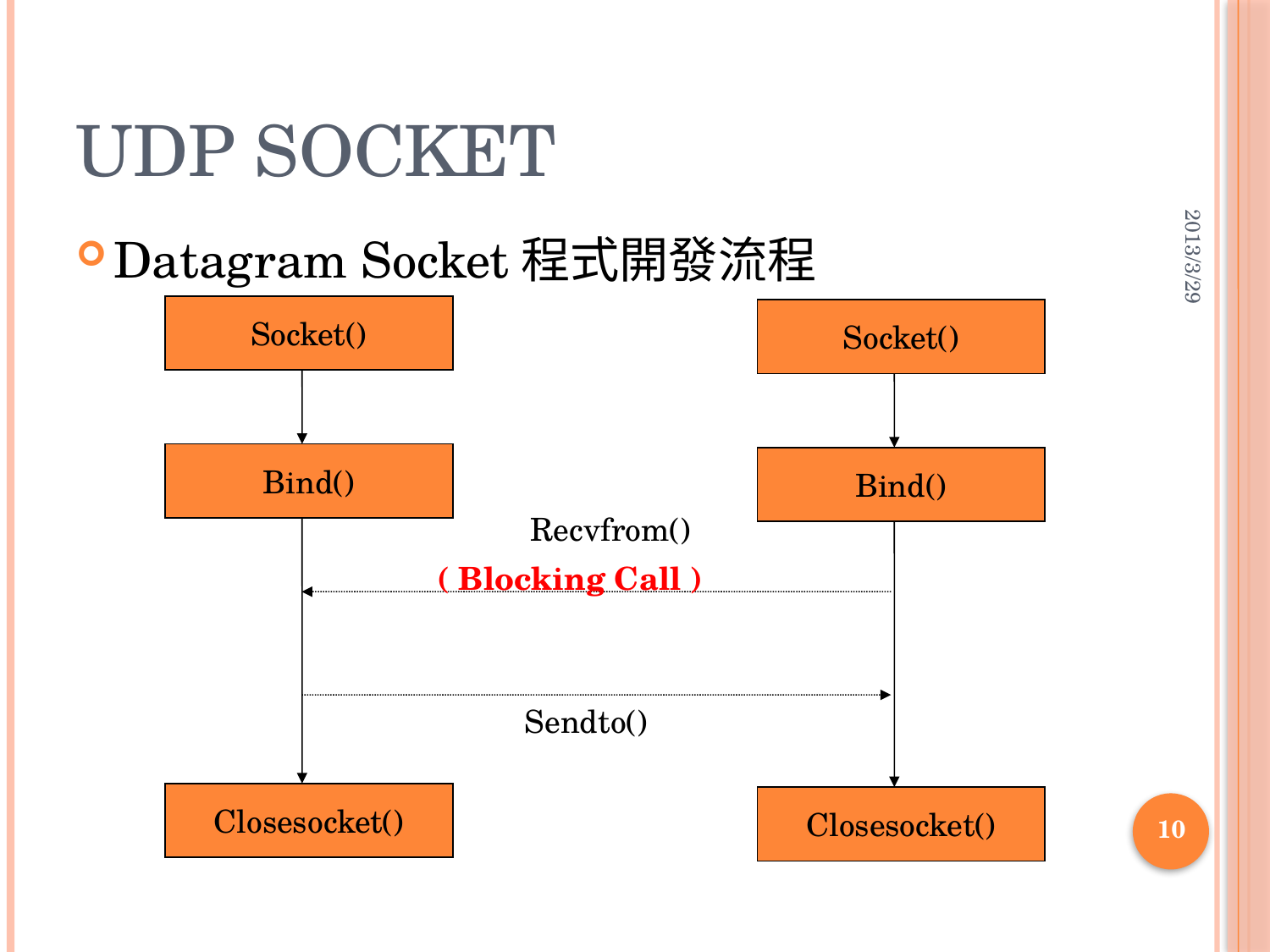

# UDP Socket
2013/3/29
Datagram Socket程式開發流程

Socket()

Bind()
Recvfrom()

Sendto()
Closesocket()
Socket()

Bind()

Closesocket()
( Blocking Call )
10